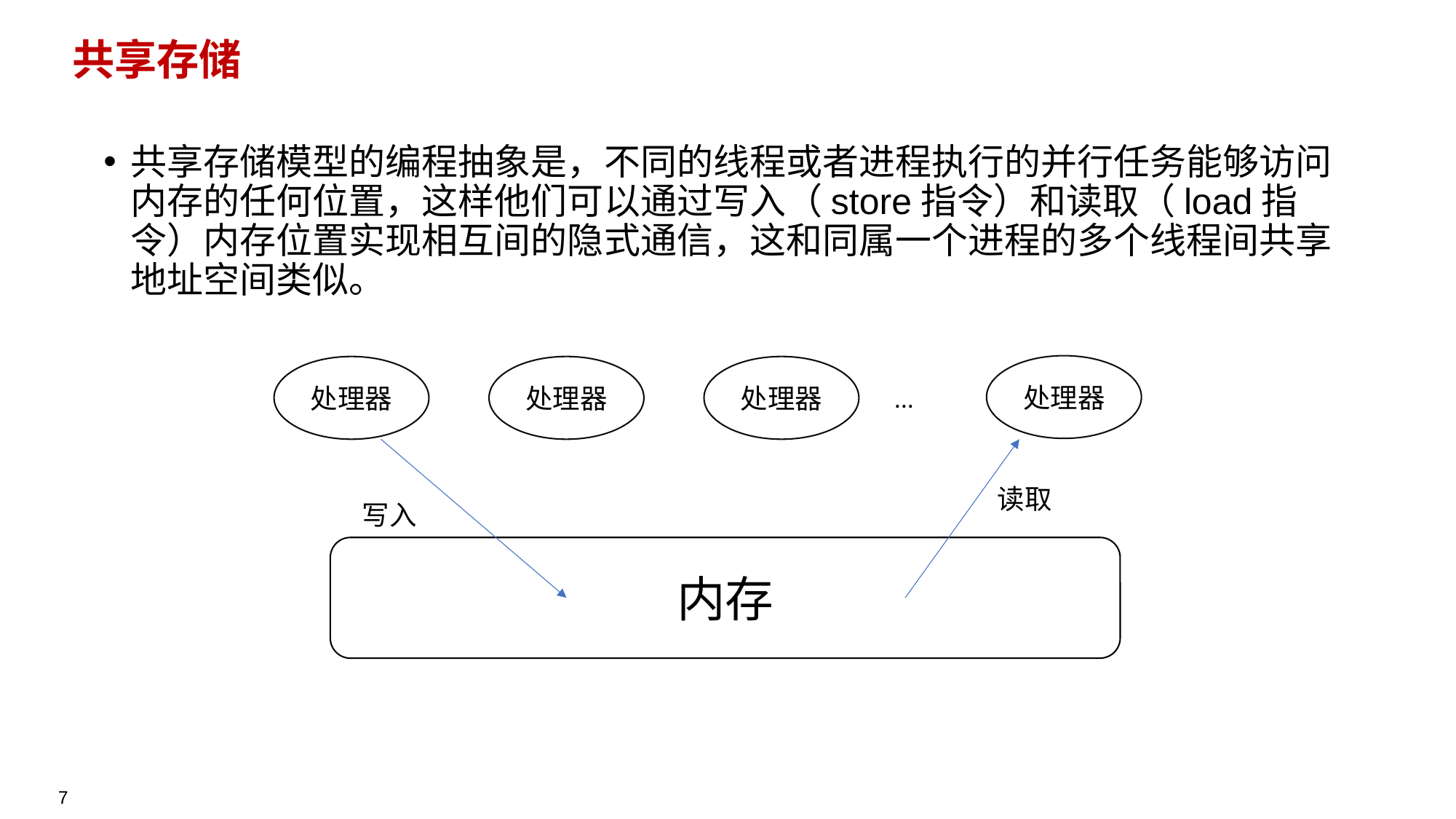

# 共享存储
共享存储模型的编程抽象是，不同的线程或者进程执行的并行任务能够访问内存的任何位置，这样他们可以通过写入（store指令）和读取（load指令）内存位置实现相互间的隐式通信，这和同属一个进程的多个线程间共享地址空间类似。
处理器
处理器
处理器
处理器
…
读取
写入
内存